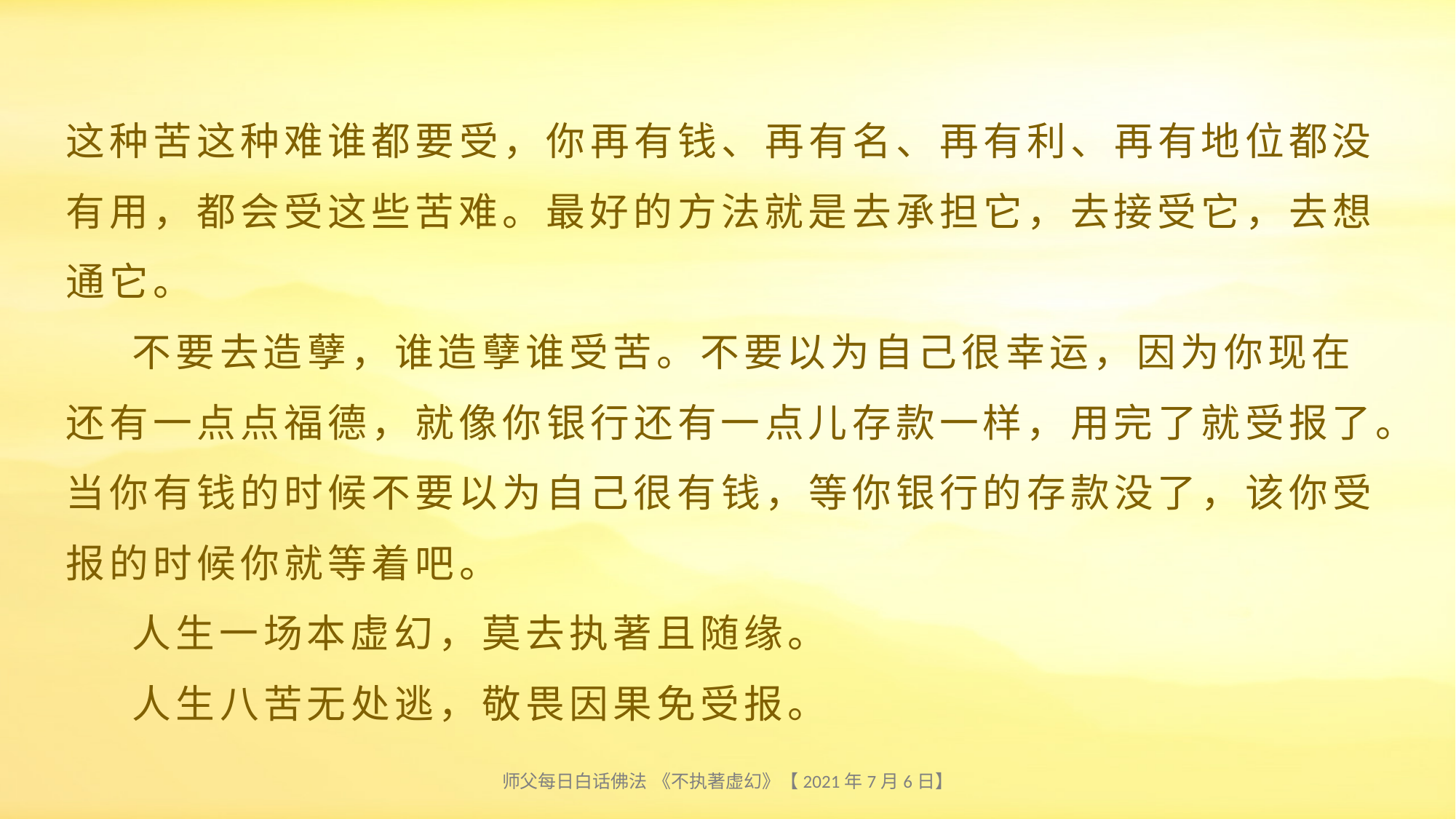

# 这种苦这种难谁都要受，你再有钱、再有名、再有利、再有地位都没有用，都会受这些苦难。最好的方法就是去承担它，去接受它，去想通它。 不要去造孽，谁造孽谁受苦。不要以为自己很幸运，因为你现在还有一点点福德，就像你银行还有一点儿存款一样，用完了就受报了。当你有钱的时候不要以为自己很有钱，等你银行的存款没了，该你受报的时候你就等着吧。 人生一场本虚幻，莫去执著且随缘。 人生八苦无处逃，敬畏因果免受报。
师父每日白话佛法 《不执著虚幻》【2021年7月6日】